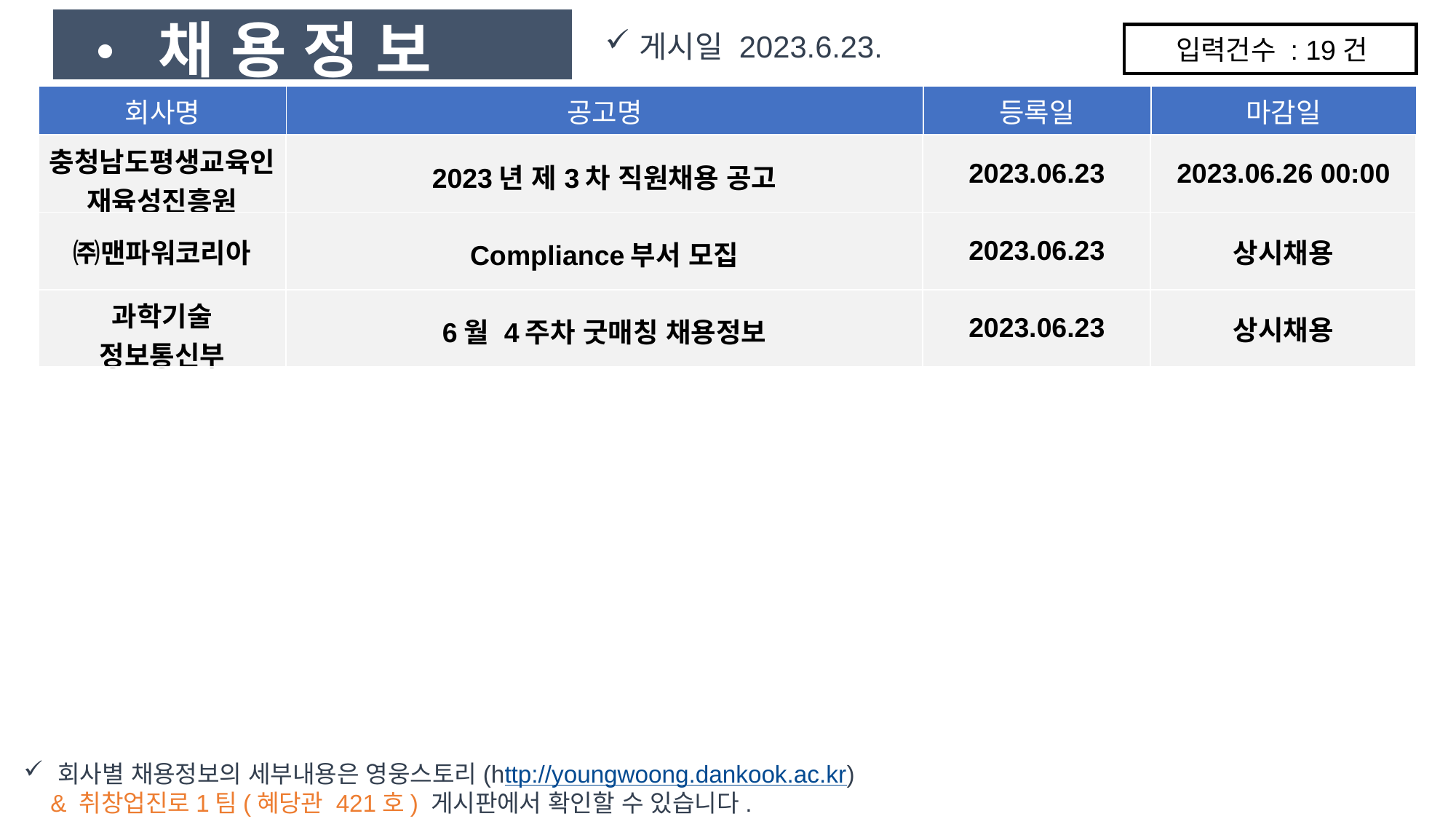

• 채 용 정 보

게시일 2023.6.23.

입력건수 : 19건
| 회사명 | 공고명 | 등록일 | 마감일 |
| --- | --- | --- | --- |

| 충청남도평생교육인재육성진흥원 | 2023년 제3차 직원채용 공고 | 2023.06.23 | 2023.06.26 00:00 |
| --- | --- | --- | --- |
| ㈜맨파워코리아 | Compliance부서 모집 | 2023.06.23 | 상시채용 |
| 과학기술 정보통신부 | 6월 4주차 굿매칭 채용정보 | 2023.06.23 | 상시채용 |

회사별 채용정보의 세부내용은 영웅스토리(http://youngwoong.dankook.ac.kr)
    & 취창업진로1팀(혜당관 421호) 게시판에서 확인할 수 있습니다.